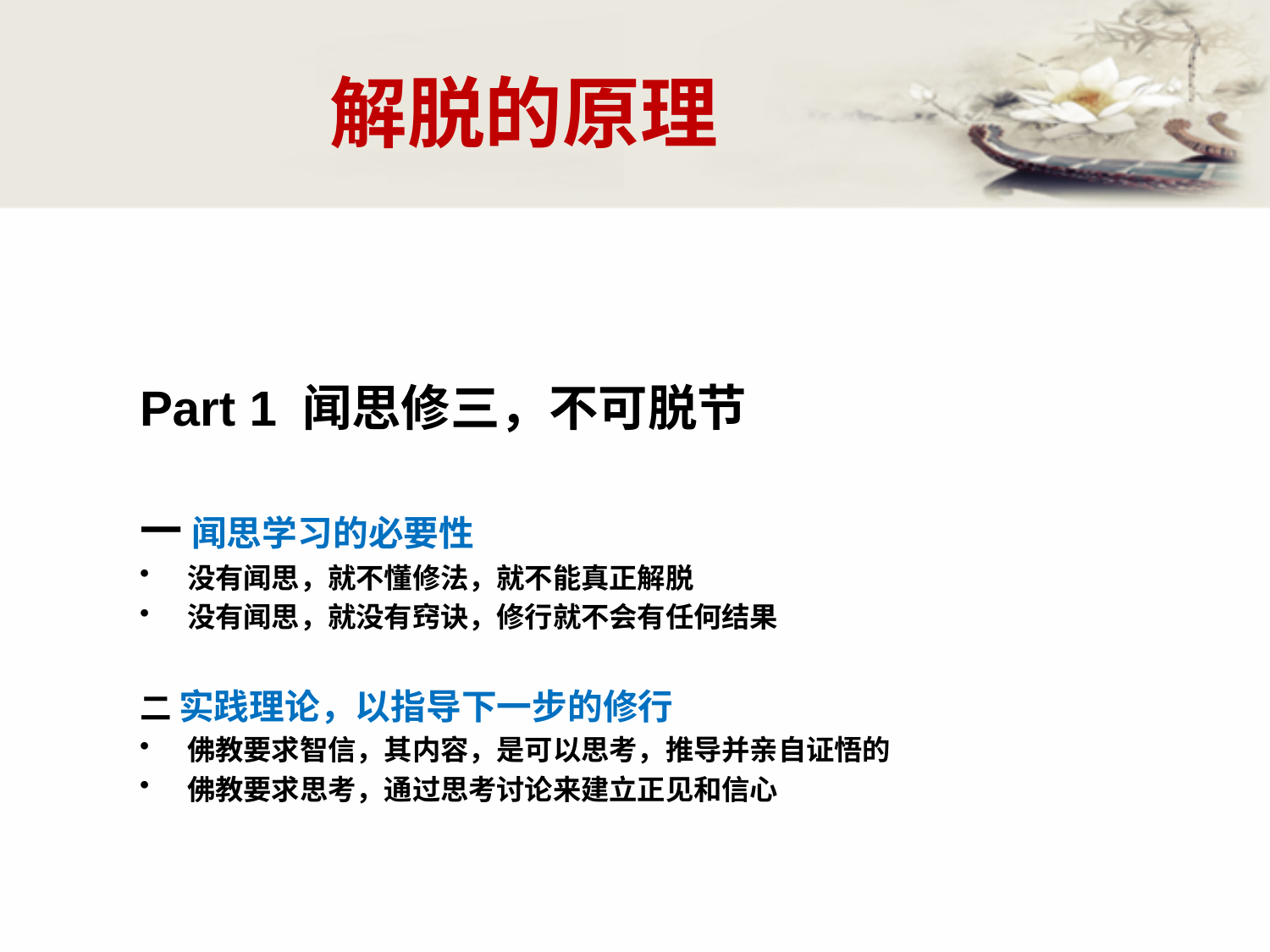

# 解脱的原理
Part 1 闻思修三，不可脱节

一 闻思学习的必要性
没有闻思，就不懂修法，就不能真正解脱
没有闻思，就没有窍诀，修行就不会有任何结果

二 实践理论，以指导下一步的修行
佛教要求智信，其内容，是可以思考，推导并亲自证悟的
佛教要求思考，通过思考讨论来建立正见和信心